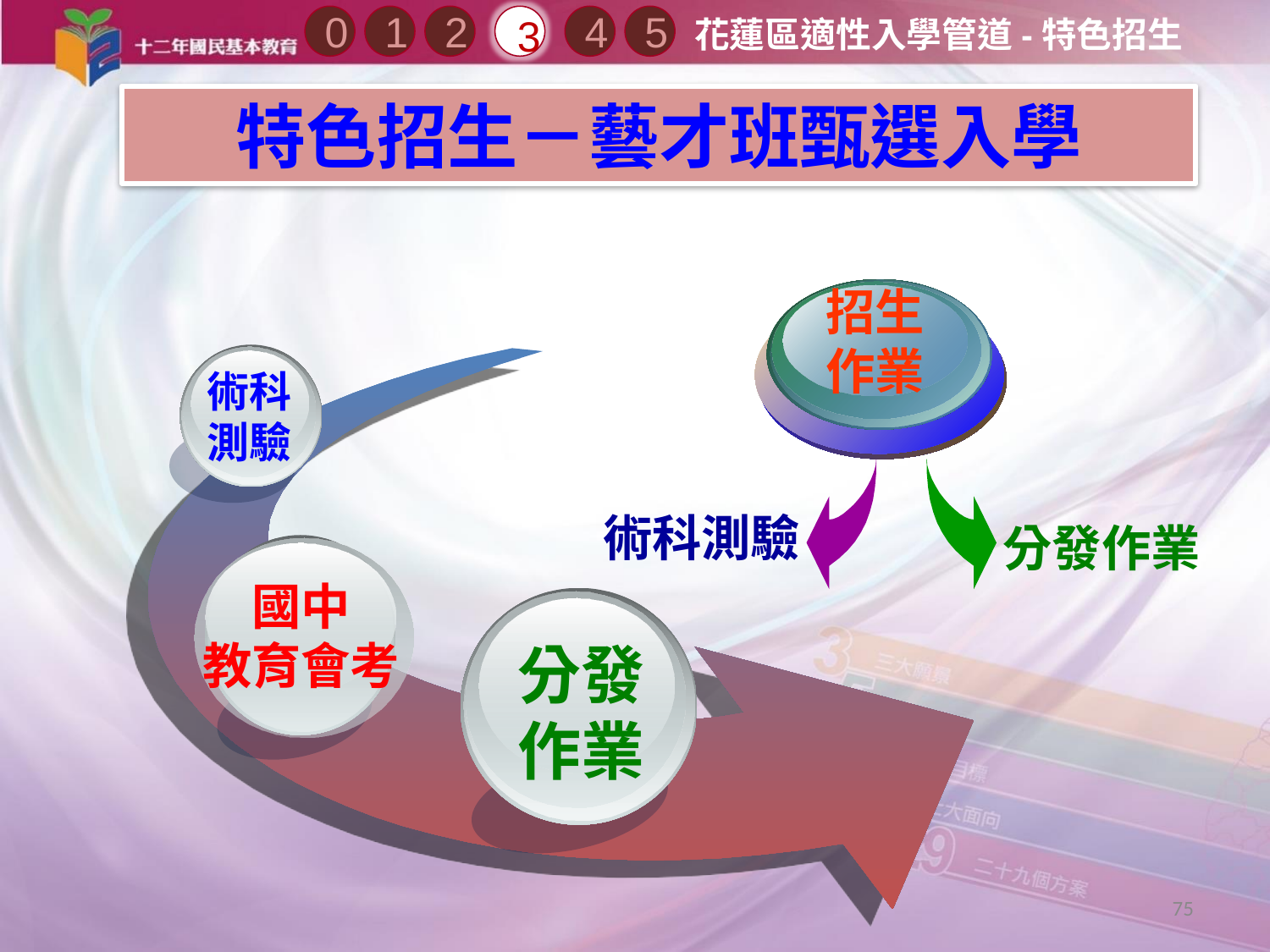

0
2
3
1
4
5
花蓮區適性入學管道-特色招生
特色招生－藝才班甄選入學

招生
作業

術科
測驗

術科測驗
分發作業

國中
教育會考

分發
作業

75